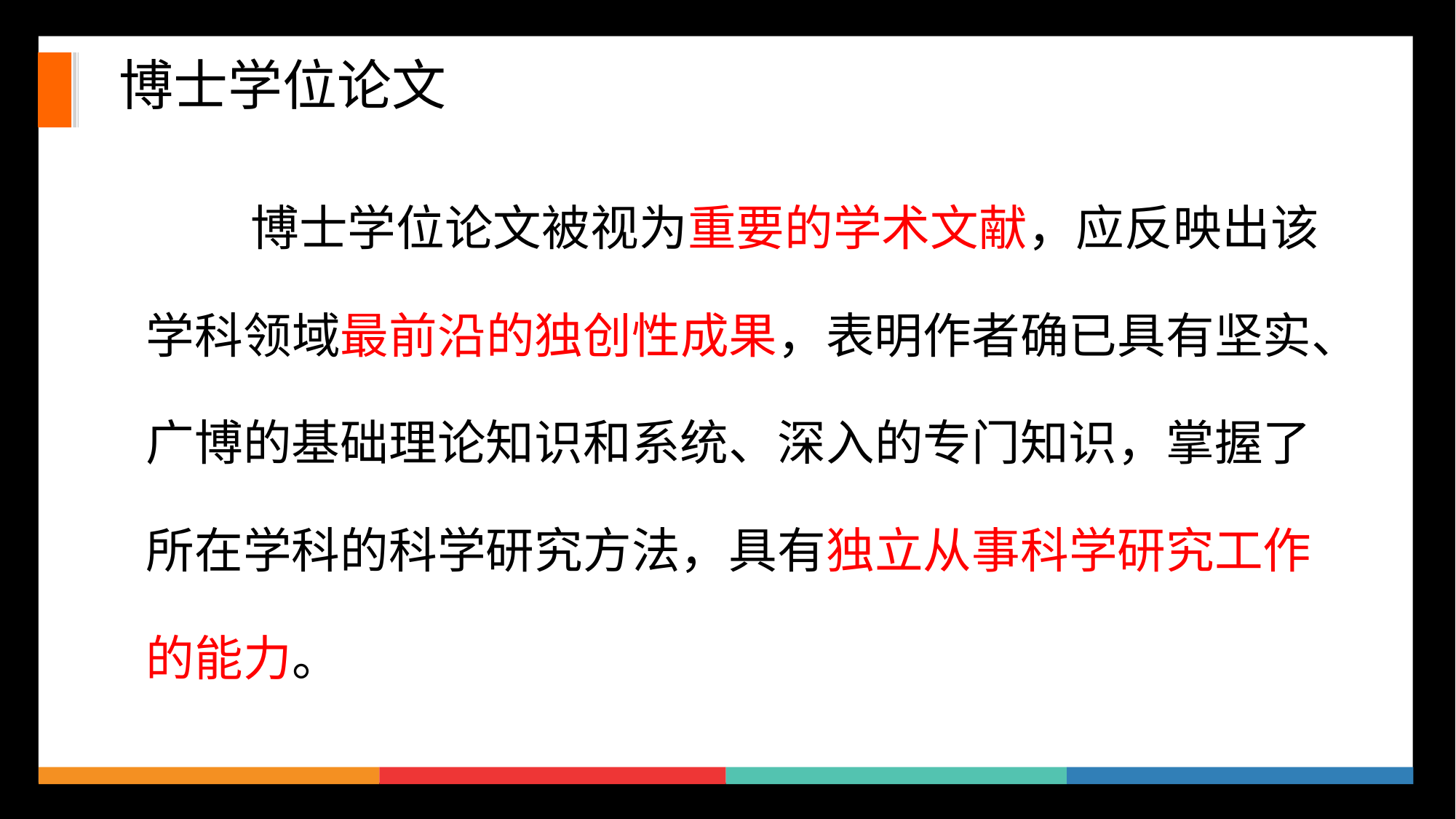

# 博士学位论文
           博士学位论文被视为重要的学术文献，应反映出该学科领域最前沿的独创性成果，表明作者确已具有坚实、广博的基础理论知识和系统、深入的专门知识，掌握了所在学科的科学研究方法，具有独立从事科学研究工作的能力。